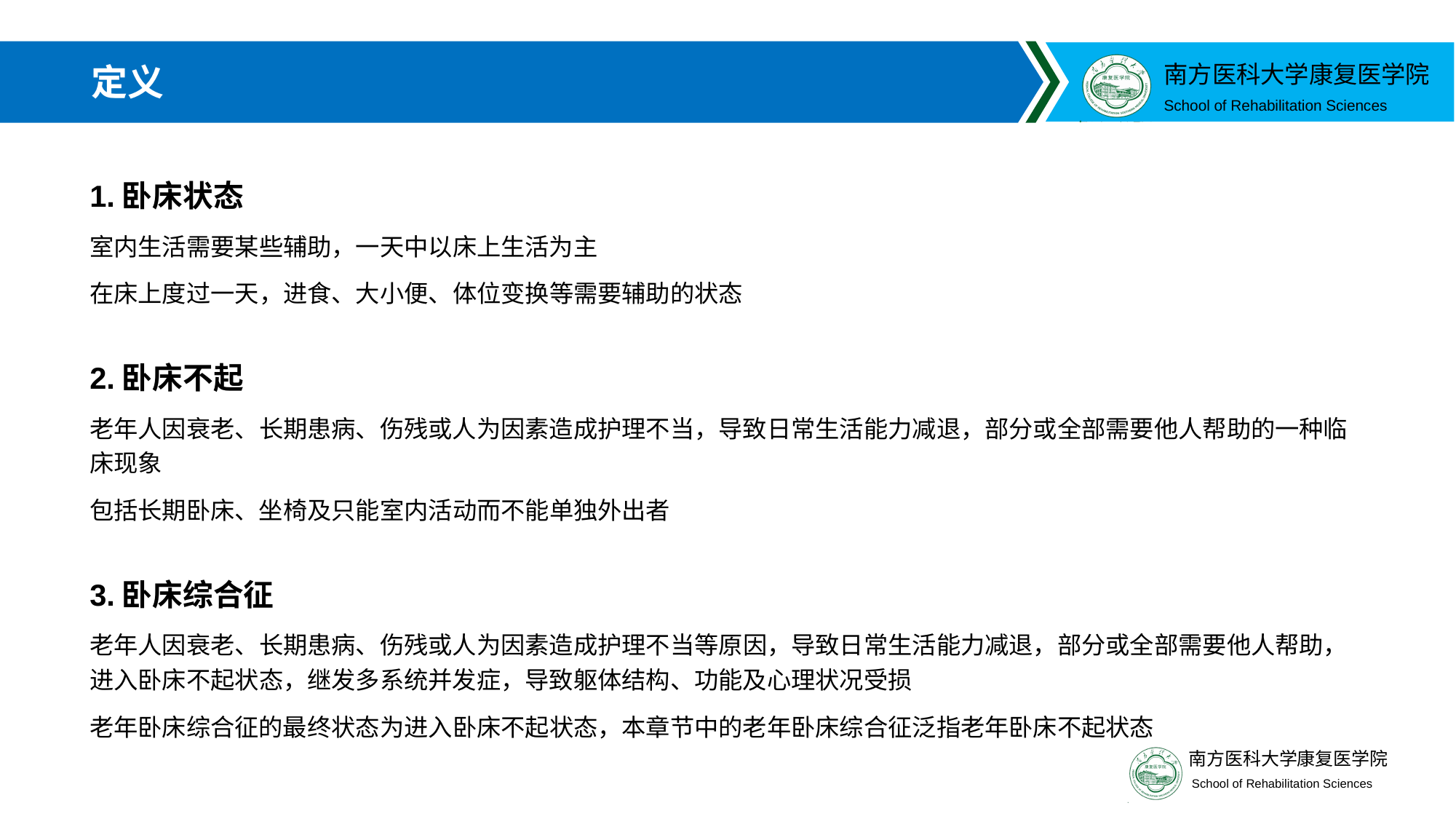

# 定义
1.卧床状态
室内生活需要某些辅助，一天中以床上生活为主
在床上度过一天，进食、大小便、体位变换等需要辅助的状态
2.卧床不起
老年人因衰老、长期患病、伤残或人为因素造成护理不当，导致日常生活能力减退，部分或全部需要他人帮助的一种临床现象
包括长期卧床、坐椅及只能室内活动而不能单独外出者
3.卧床综合征
老年人因衰老、长期患病、伤残或人为因素造成护理不当等原因，导致日常生活能力减退，部分或全部需要他人帮助，进入卧床不起状态，继发多系统并发症，导致躯体结构、功能及心理状况受损
老年卧床综合征的最终状态为进入卧床不起状态，本章节中的老年卧床综合征泛指老年卧床不起状态